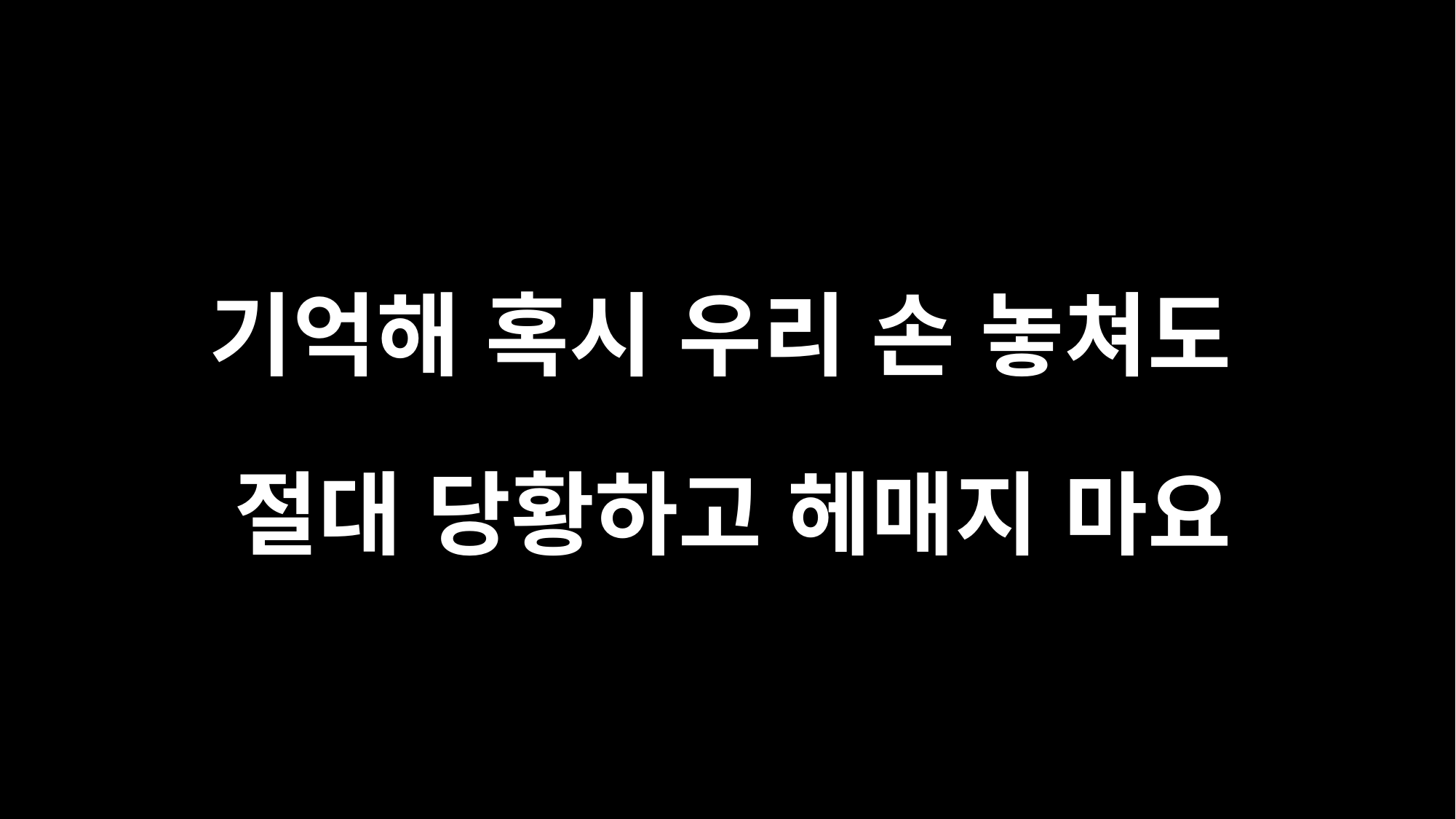

기억해 혹시 우리 손 놓쳐도
절대 당황하고 헤매지 마요